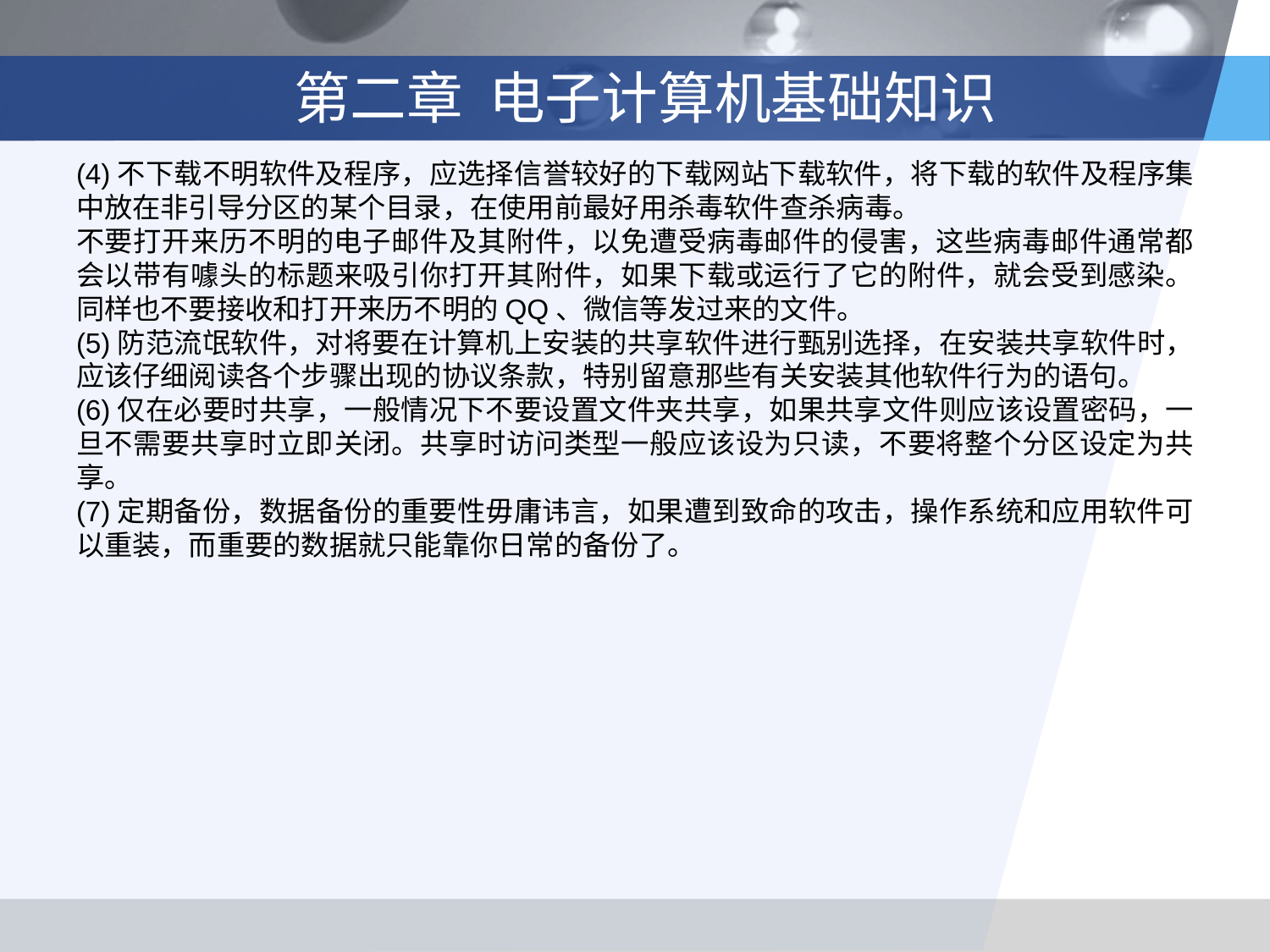

# 第二章  电子计算机基础知识
(4)不下载不明软件及程序，应选择信誉较好的下载网站下载软件，将下载的软件及程序集中放在非引导分区的某个目录，在使用前最好用杀毒软件查杀病毒。
不要打开来历不明的电子邮件及其附件，以免遭受病毒邮件的侵害，这些病毒邮件通常都会以带有噱头的标题来吸引你打开其附件，如果下载或运行了它的附件，就会受到感染。同样也不要接收和打开来历不明的QQ、微信等发过来的文件。
(5)防范流氓软件，对将要在计算机上安装的共享软件进行甄别选择，在安装共享软件时，应该仔细阅读各个步骤出现的协议条款，特别留意那些有关安装其他软件行为的语句。
(6)仅在必要时共享，一般情况下不要设置文件夹共享，如果共享文件则应该设置密码，一旦不需要共享时立即关闭。共享时访问类型一般应该设为只读，不要将整个分区设定为共享。
(7)定期备份，数据备份的重要性毋庸讳言，如果遭到致命的攻击，操作系统和应用软件可以重装，而重要的数据就只能靠你日常的备份了。